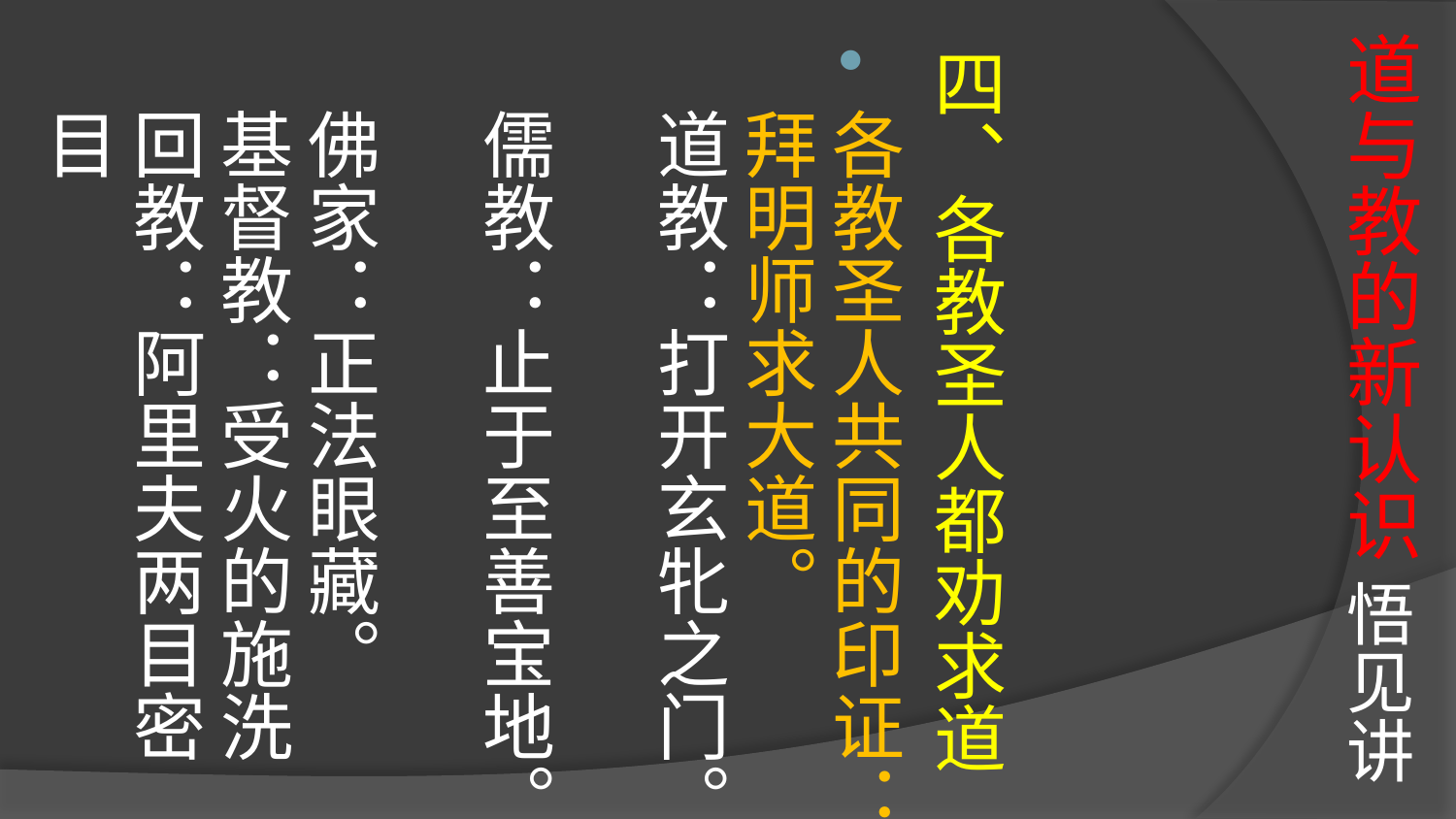

# 道与教的新认识 悟见讲
四、各教圣人都劝求道
各教圣人共同的印证：拜明师求大道。
道教：打开玄牝之门。
儒教：止于至善宝地。
佛家：正法眼藏。
基督教：受火的施洗
回教：阿里夫两目密目